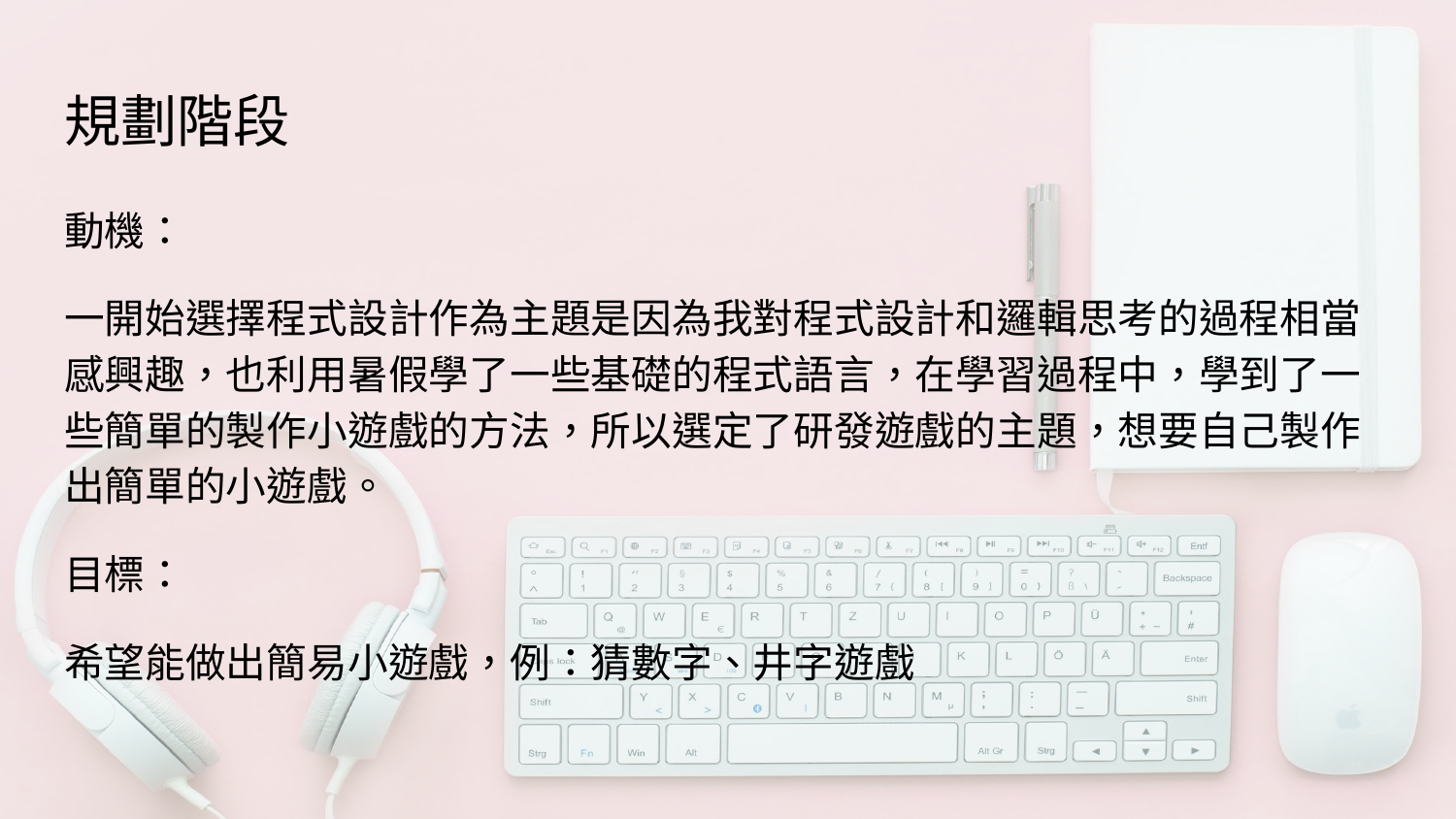

# 規劃階段
動機：
一開始選擇程式設計作為主題是因為我對程式設計和邏輯思考的過程相當感興趣，也利用暑假學了一些基礎的程式語言，在學習過程中，學到了一些簡單的製作小遊戲的方法，所以選定了研發遊戲的主題，想要自己製作出簡單的小遊戲。
目標：
希望能做出簡易小遊戲，例：猜數字、井字遊戲